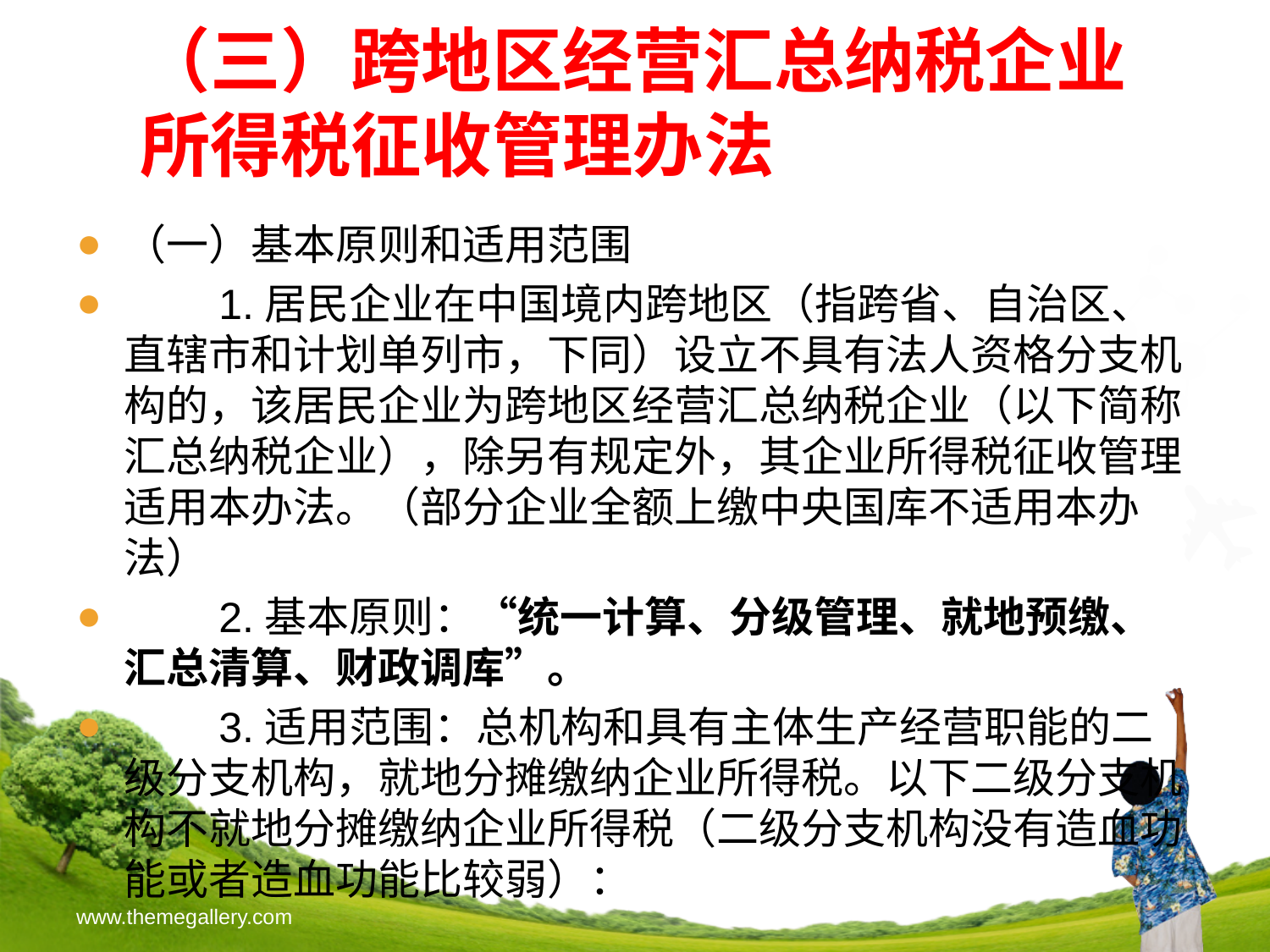

# （三）跨地区经营汇总纳税企业所得税征收管理办法
（一）基本原则和适用范围
　　1.居民企业在中国境内跨地区（指跨省、自治区、直辖市和计划单列市，下同）设立不具有法人资格分支机构的，该居民企业为跨地区经营汇总纳税企业（以下简称汇总纳税企业），除另有规定外，其企业所得税征收管理适用本办法。（部分企业全额上缴中央国库不适用本办法）
　　2.基本原则：“统一计算、分级管理、就地预缴、汇总清算、财政调库”。
　　3.适用范围：总机构和具有主体生产经营职能的二级分支机构，就地分摊缴纳企业所得税。以下二级分支机构不就地分摊缴纳企业所得税（二级分支机构没有造血功能或者造血功能比较弱）：

www.themegallery.com